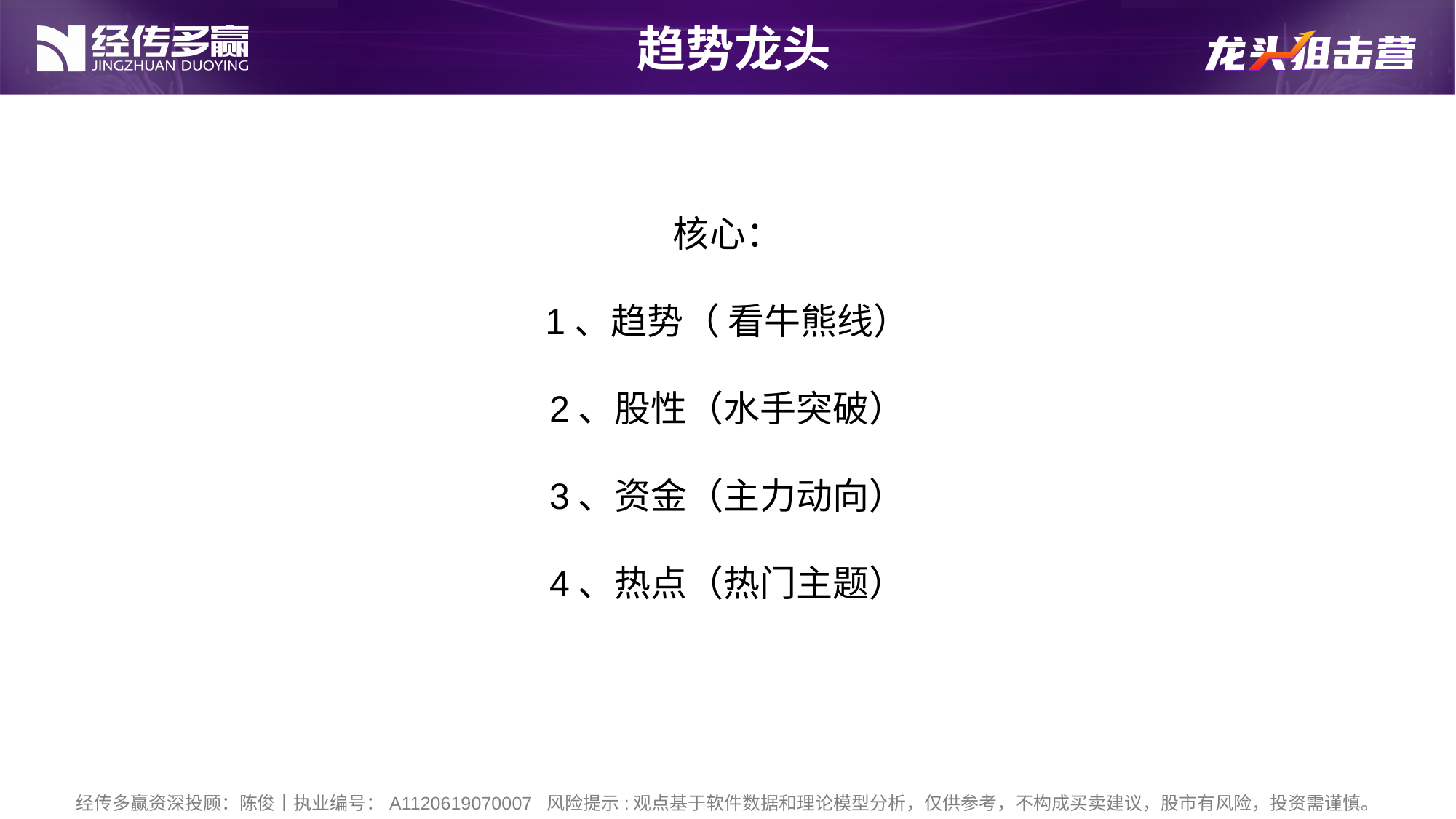

趋势龙头
核心：

1、趋势（ 看牛熊线）

2、股性（水手突破）

3、资金（主力动向）

4、热点（热门主题）